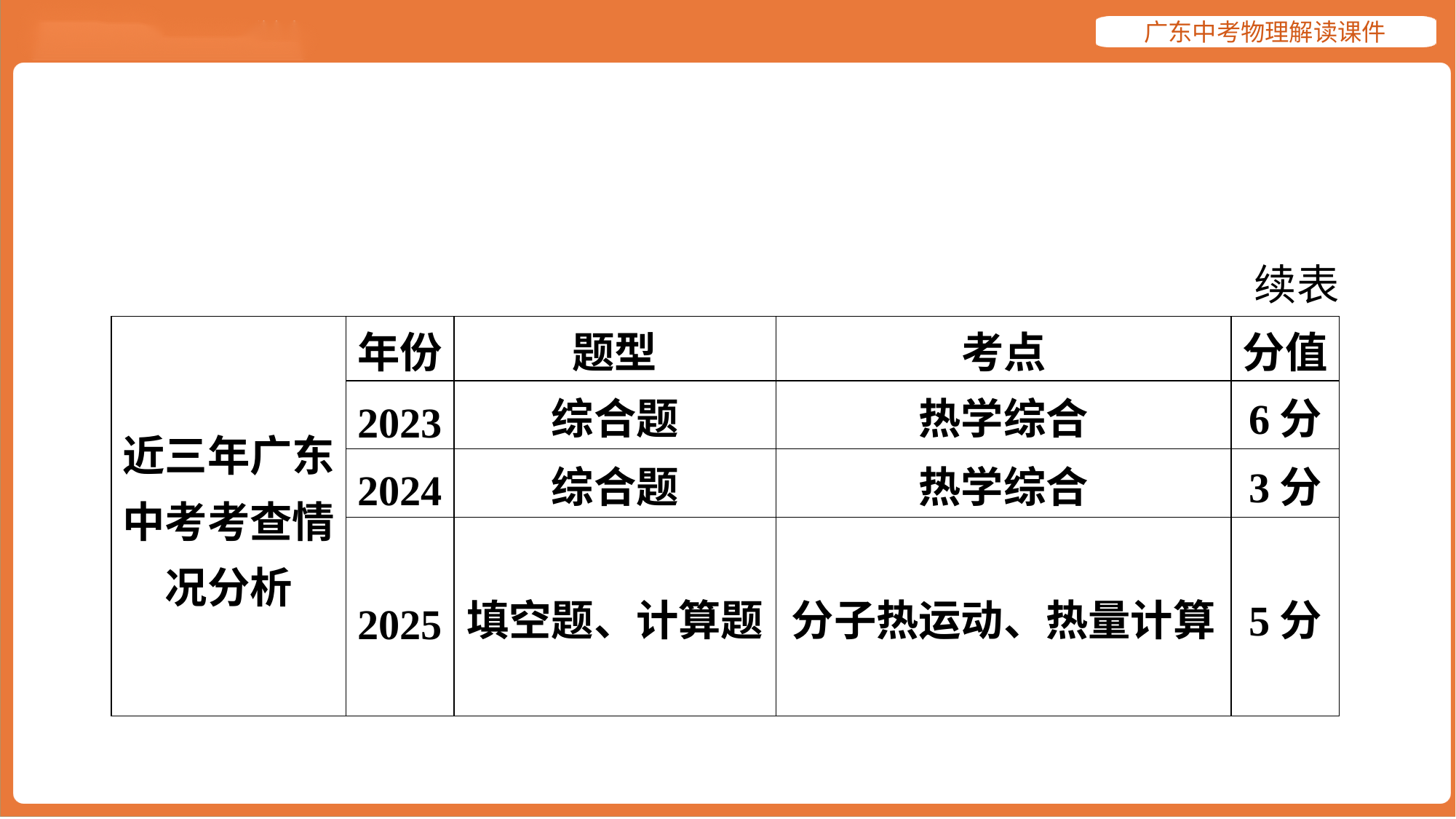

续表
| 近三年广东 中考考查情 况分析 | 年份 | 题型 | 考点 | 分值 |
| --- | --- | --- | --- | --- |
|  | 2023 | 综合题 | 热学综合 | 6分 |
|  | 2024 | 综合题 | 热学综合 | 3分 |
|  | 2025 | 填空题、计算题 | 分子热运动、热量计算 | 5分 |